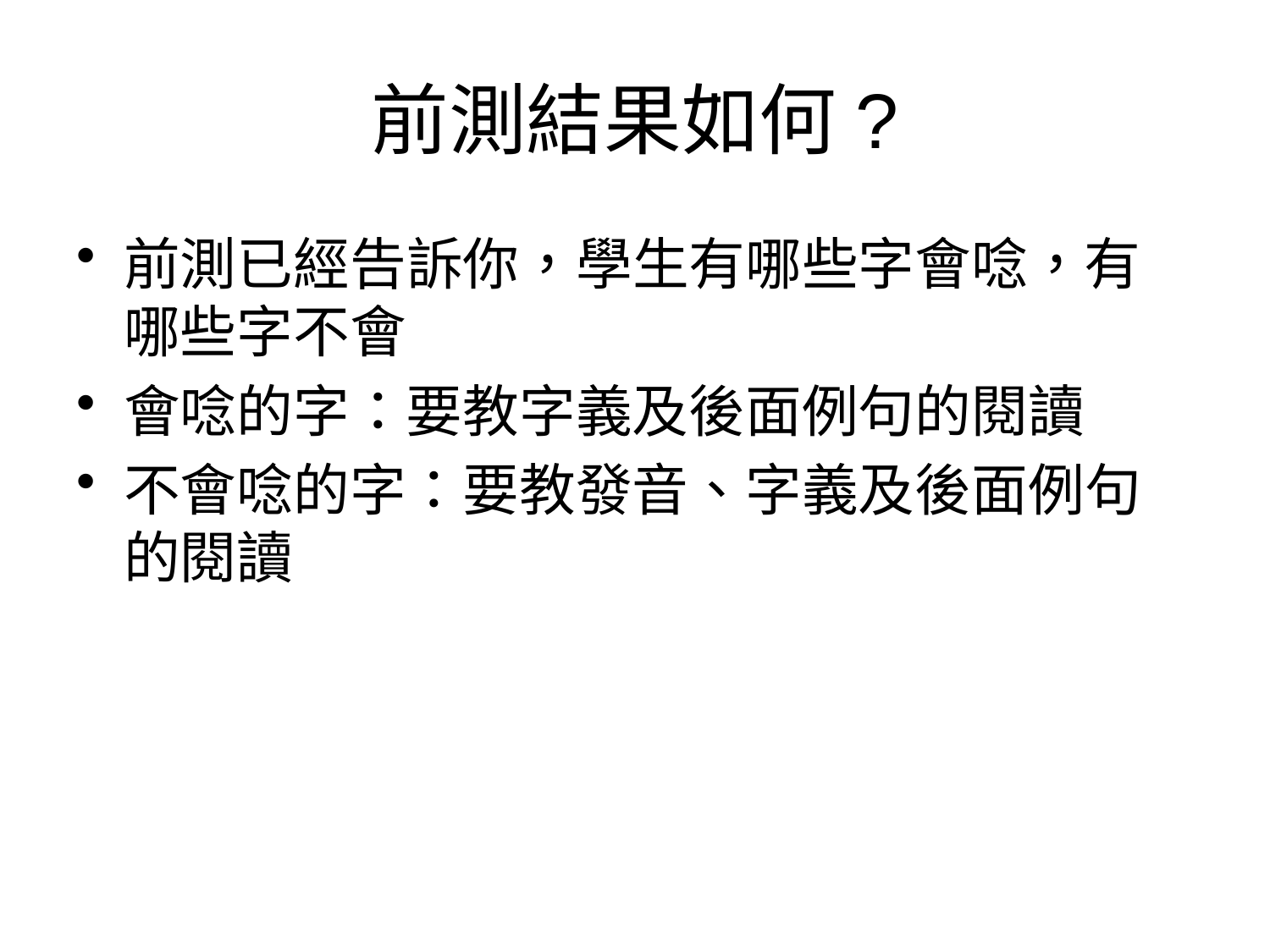

# 前測結果如何?
前測已經告訴你，學生有哪些字會唸，有哪些字不會
會唸的字：要教字義及後面例句的閱讀
不會唸的字：要教發音、字義及後面例句的閱讀